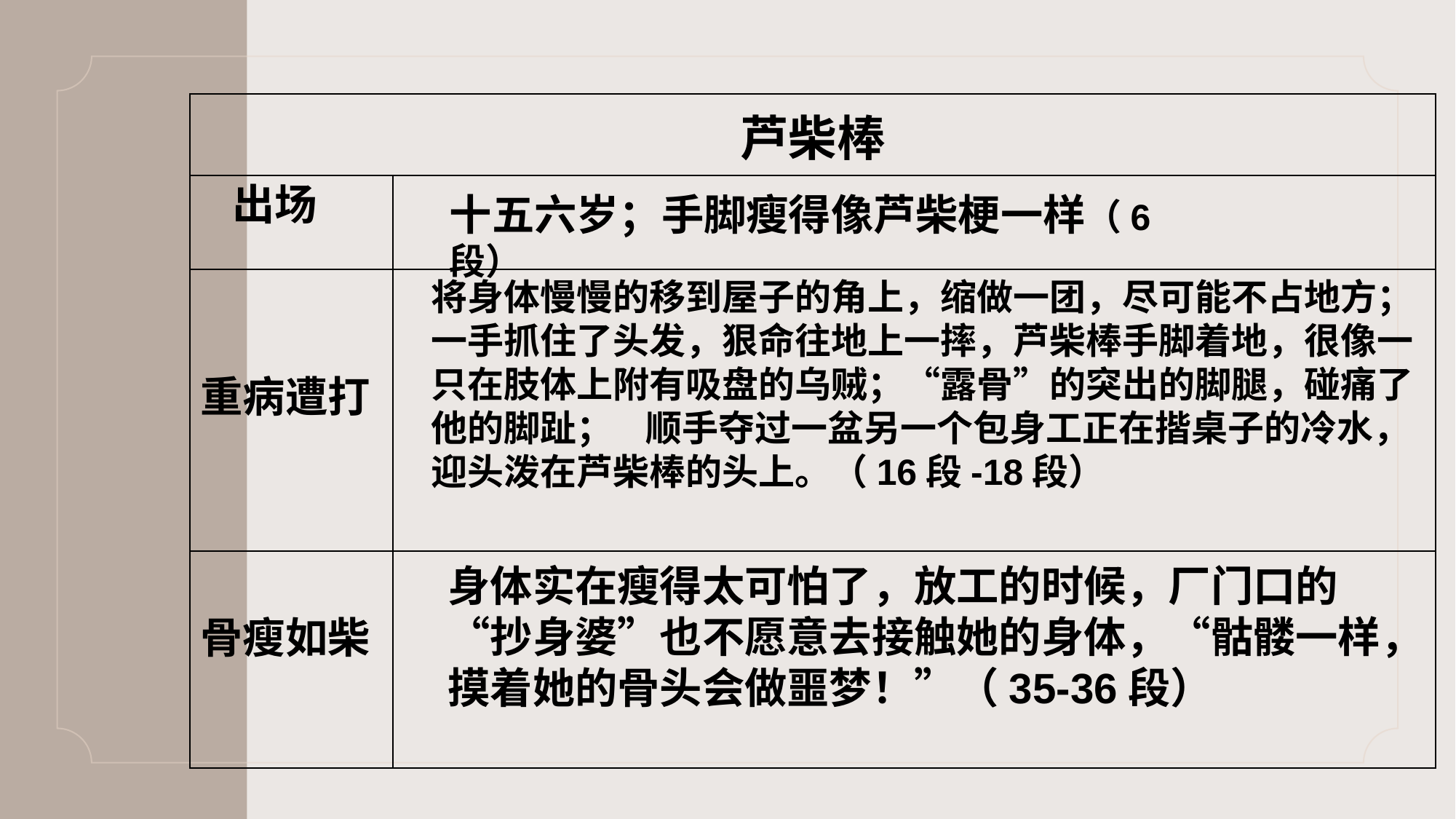

| 芦柴棒 |  |
| --- | --- |
|  |  |
|  |  |
|  |  |
出场
十五六岁；手脚瘦得像芦柴梗一样（6段）
将身体慢慢的移到屋子的角上，缩做一团，尽可能不占地方； 一手抓住了头发，狠命往地上一摔，芦柴棒手脚着地，很像一只在肢体上附有吸盘的乌贼；“露骨”的突出的脚腿，碰痛了他的脚趾；    顺手夺过一盆另一个包身工正在揩桌子的冷水，迎头泼在芦柴棒的头上。（16段-18段）
重病遭打
身体实在瘦得太可怕了，放工的时候，厂门口的“抄身婆”也不愿意去接触她的身体，“骷髅一样，摸着她的骨头会做噩梦！”（35-36段）
骨瘦如柴